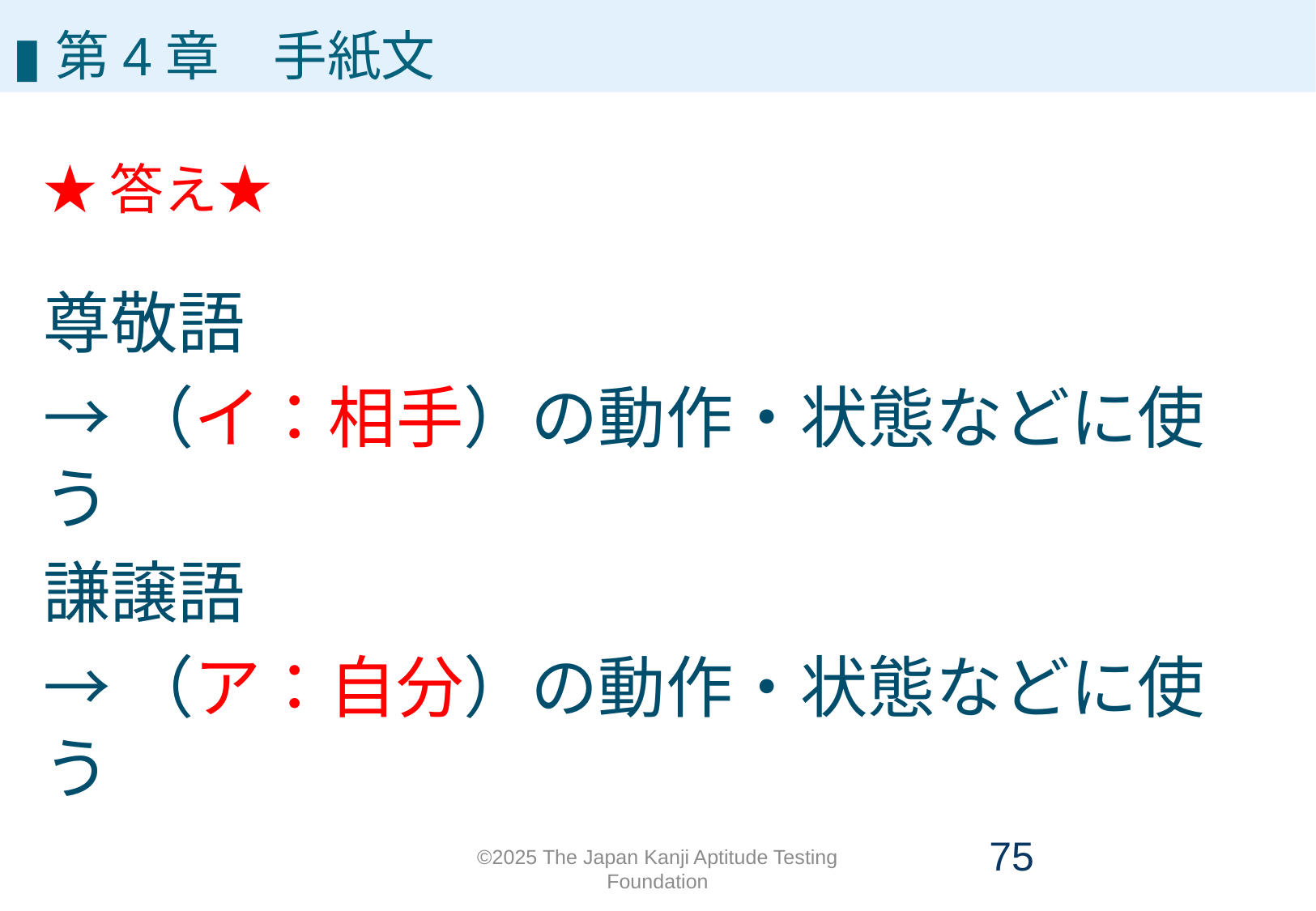

# 第4章
▮第4章　手紙文
★答え★

尊敬語
→（イ：相手）の動作・状態などに使う
謙譲語
→（ア：自分）の動作・状態などに使う

©2025 The Japan Kanji Aptitude Testing Foundation
75